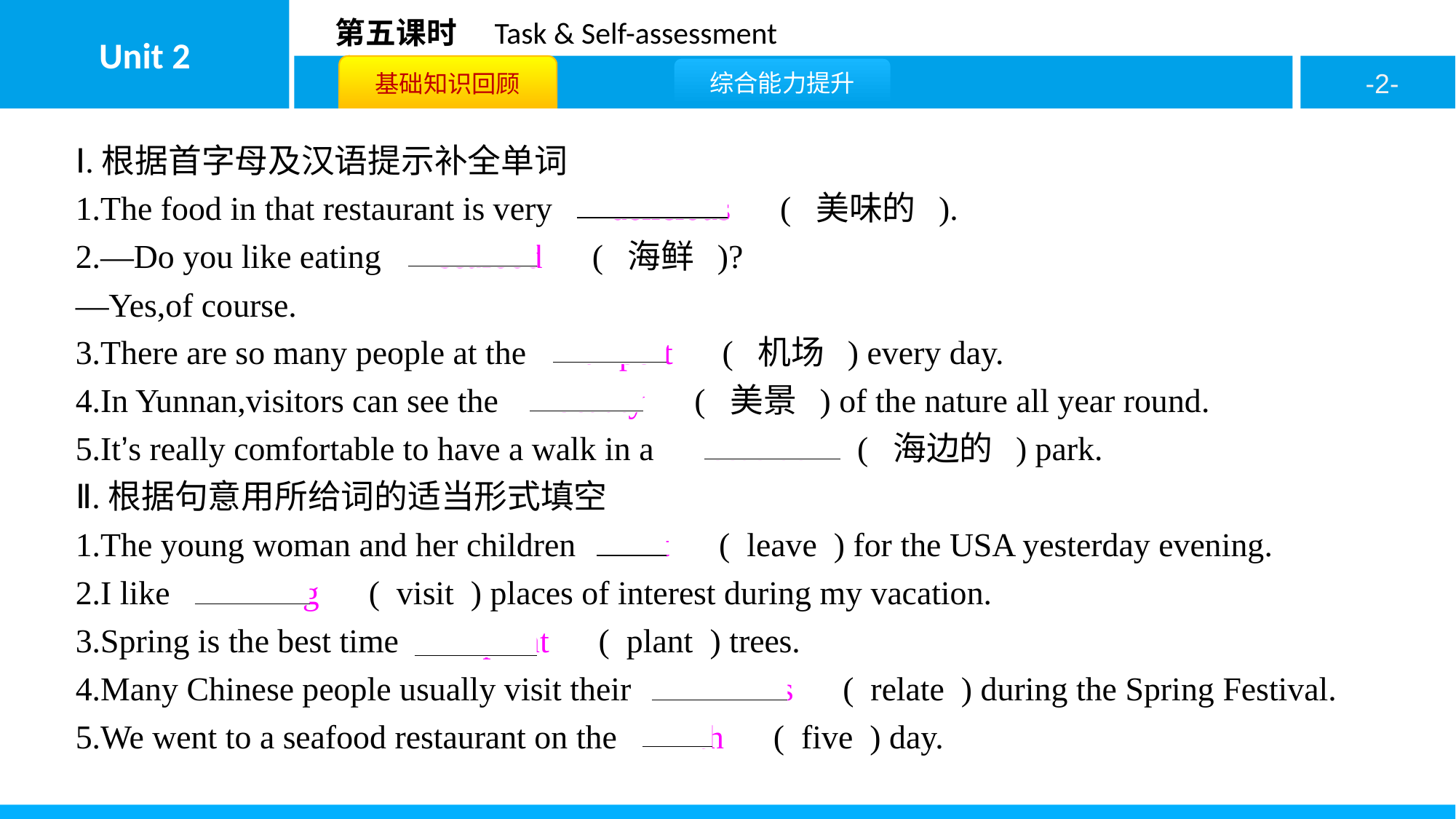

Ⅰ.根据首字母及汉语提示补全单词
1.The food in that restaurant is very 　delicious　(  美味的  ).
2.—Do you like eating 　seafood　(  海鲜  )?
—Yes,of course.
3.There are so many people at the 　airport　(  机场  ) every day.
4.In Yunnan,visitors can see the 　beauty　(  美景  ) of the nature all year round.
5.It’s really comfortable to have a walk in a 　seaside　(  海边的  ) park.
Ⅱ.根据句意用所给词的适当形式填空
1.The young woman and her children　left　(  leave  ) for the USA yesterday evening.
2.I like　visiting　(  visit  ) places of interest during my vacation.
3.Spring is the best time　to plant　(  plant  ) trees.
4.Many Chinese people usually visit their　relatives　(  relate  ) during the Spring Festival.
5.We went to a seafood restaurant on the　fifth　(  five  ) day.